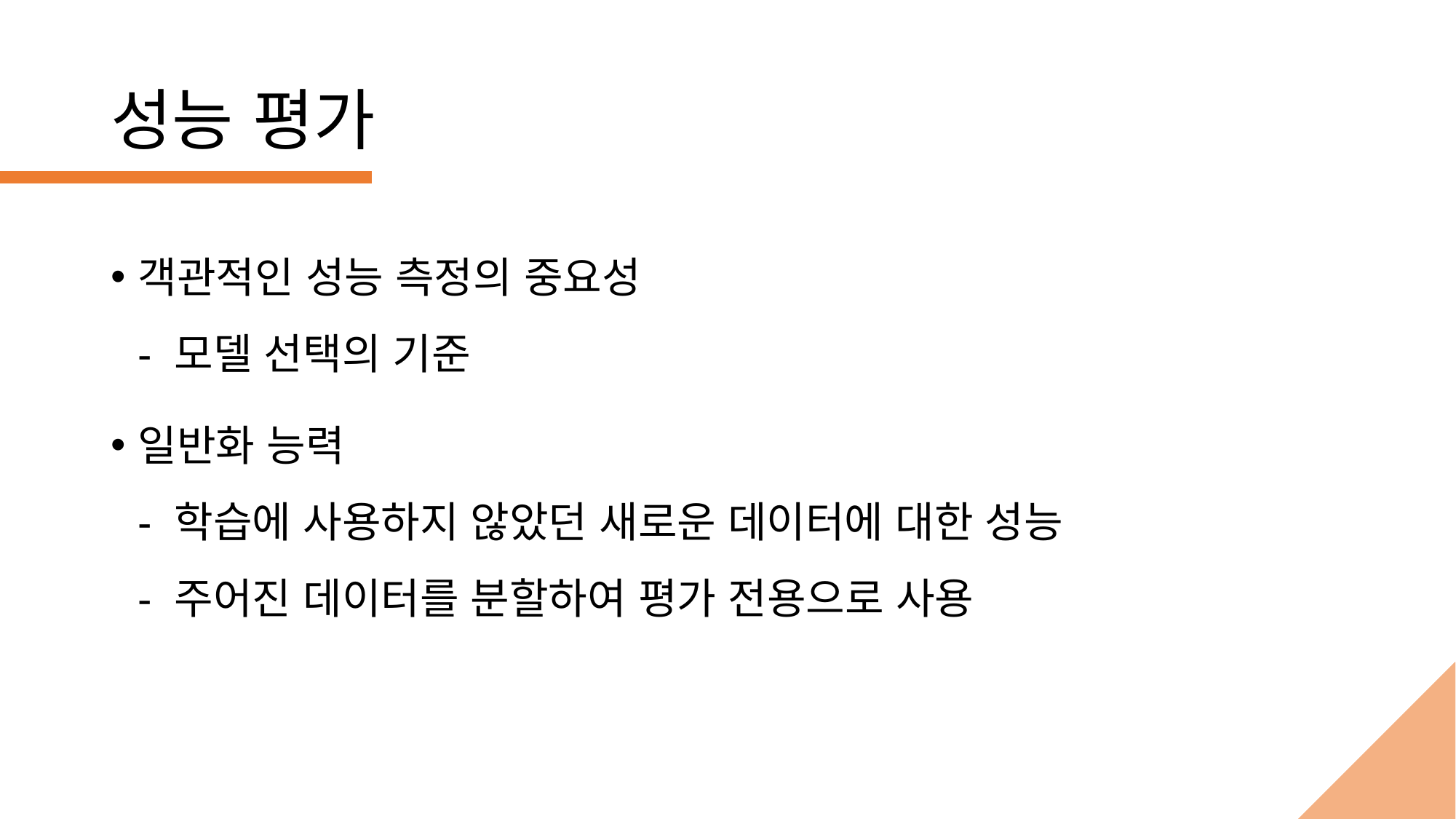

# 성능 평가

객관적인 성능 측정의 중요성
- 모델 선택의 기준
일반화 능력
- 학습에 사용하지 않았던 새로운 데이터에 대한 성능
- 주어진 데이터를 분할하여 평가 전용으로 사용